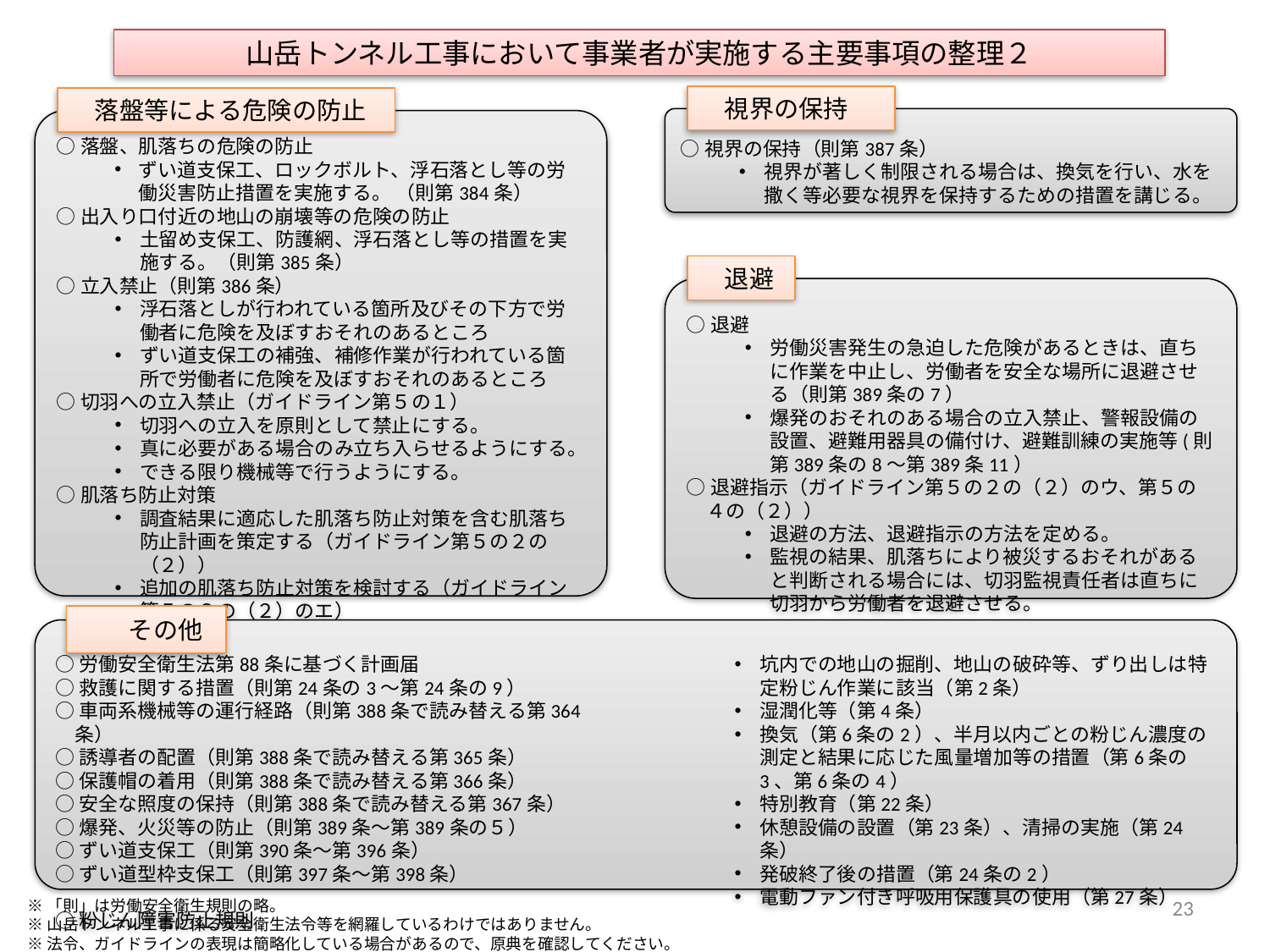

山岳トンネル工事において事業者が実施する主要事項の整理２
　視界の保持
　落盤等による危険の防止
○視界の保持（則第387条）
視界が著しく制限される場合は、換気を行い、水を撒く等必要な視界を保持するための措置を講じる。
○落盤、肌落ちの危険の防止
ずい道支保工、ロックボルト、浮石落とし等の労働災害防止措置を実施する。 （則第384条）
○出入り口付近の地山の崩壊等の危険の防止
土留め支保工、防護網、浮石落とし等の措置を実施する。（則第385条）
○立入禁止（則第386条）
浮石落としが行われている箇所及びその下方で労働者に危険を及ぼすおそれのあるところ
ずい道支保工の補強、補修作業が行われている箇所で労働者に危険を及ぼすおそれのあるところ
○切羽への立入禁止（ガイドライン第５の１）
切羽への立入を原則として禁止にする。
真に必要がある場合のみ立ち入らせるようにする。
できる限り機械等で行うようにする。
○肌落ち防止対策
調査結果に適応した肌落ち防止対策を含む肌落ち防止計画を策定する（ガイドライン第５の２の（２））
追加の肌落ち防止対策を検討する（ガイドライン第５の２の（２）のエ）

　退避
○退避
労働災害発生の急迫した危険があるときは、直ちに作業を中止し、労働者を安全な場所に退避させる（則第389条の7）
爆発のおそれのある場合の立入禁止、警報設備の設置、避難用器具の備付け、避難訓練の実施等(則第389条の8～第389条11）
○退避指示（ガイドライン第５の２の（２）のウ、第５の４の（２））
退避の方法、退避指示の方法を定める。
監視の結果、肌落ちにより被災するおそれがあると判断される場合には、切羽監視責任者は直ちに切羽から労働者を退避させる。
　　その他
○労働安全衛生法第88条に基づく計画届
○救護に関する措置（則第24条の3～第24条の9）
○車両系機械等の運行経路（則第388条で読み替える第364条）
○誘導者の配置（則第388条で読み替える第365条）
○保護帽の着用（則第388条で読み替える第366条）
○安全な照度の保持（則第388条で読み替える第367条）
○爆発、火災等の防止（則第389条～第389条の５）
○ずい道支保工（則第390条～第396条）
○ずい道型枠支保工（則第397条～第398条）

○粉じん障害防止規則
坑内での地山の掘削、地山の破砕等、ずり出しは特定粉じん作業に該当（第2条）
湿潤化等（第4条）
換気（第6条の2）、半月以内ごとの粉じん濃度の測定と結果に応じた風量増加等の措置（第6条の3、第6条の4）
特別教育（第22条）
休憩設備の設置（第23条）、清掃の実施（第24条）
発破終了後の措置（第24条の2）
電動ファン付き呼吸用保護具の使用（第27条）
23
※「則」は労働安全衛生規則の略。
※山岳トンネル工事に係る安全衛生法令等を網羅しているわけではありません。
※法令、ガイドラインの表現は簡略化している場合があるので、原典を確認してください。